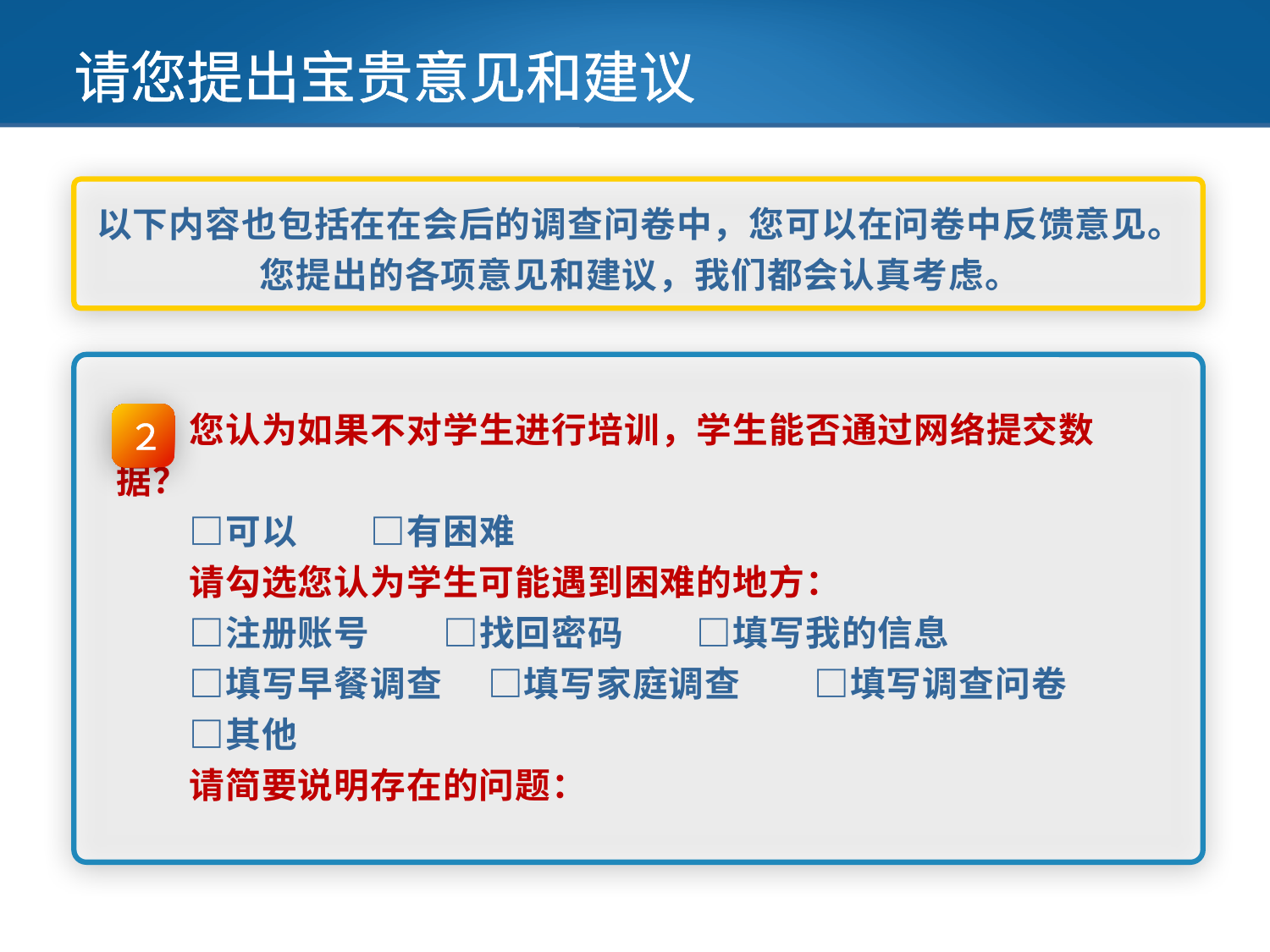

# 请您提出宝贵意见和建议

以下内容也包括在在会后的调查问卷中，您可以在问卷中反馈意见。
您提出的各项意见和建议，我们都会认真考虑。

　　您认为如果不对学生进行培训，学生能否通过网络提交数据？
　　□可以　　□有困难
　　请勾选您认为学生可能遇到困难的地方：
　　□注册账号　　□找回密码　　□填写我的信息
　　□填写早餐调查     □填写家庭调查　　□填写调查问卷
　　□其他
　　请简要说明存在的问题：
２